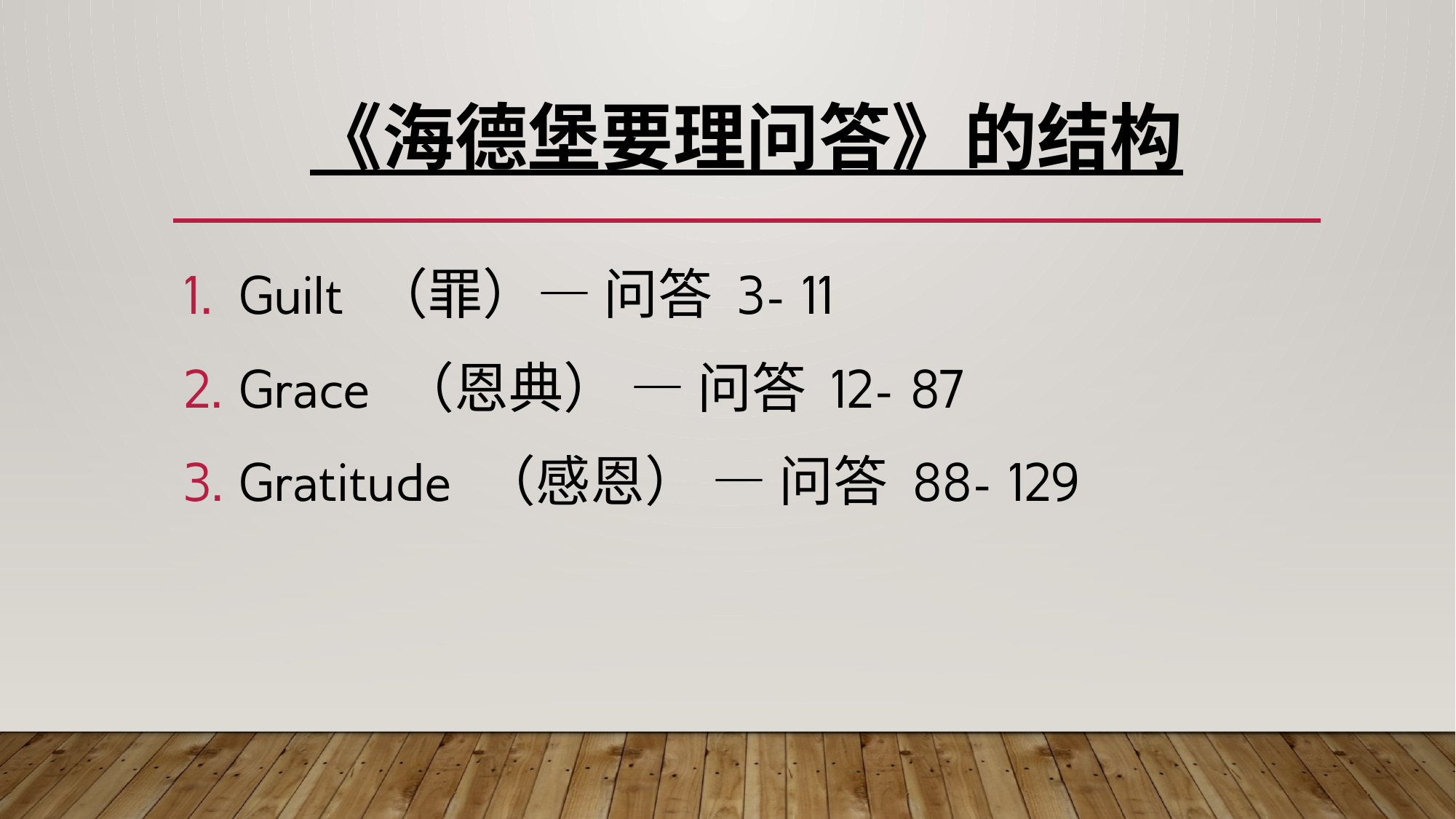

# 《海德堡要理问答》的结构
Guilt （罪）— 问答 3- 11
Grace （恩典） — 问答 12- 87
Gratitude （感恩） — 问答 88- 129